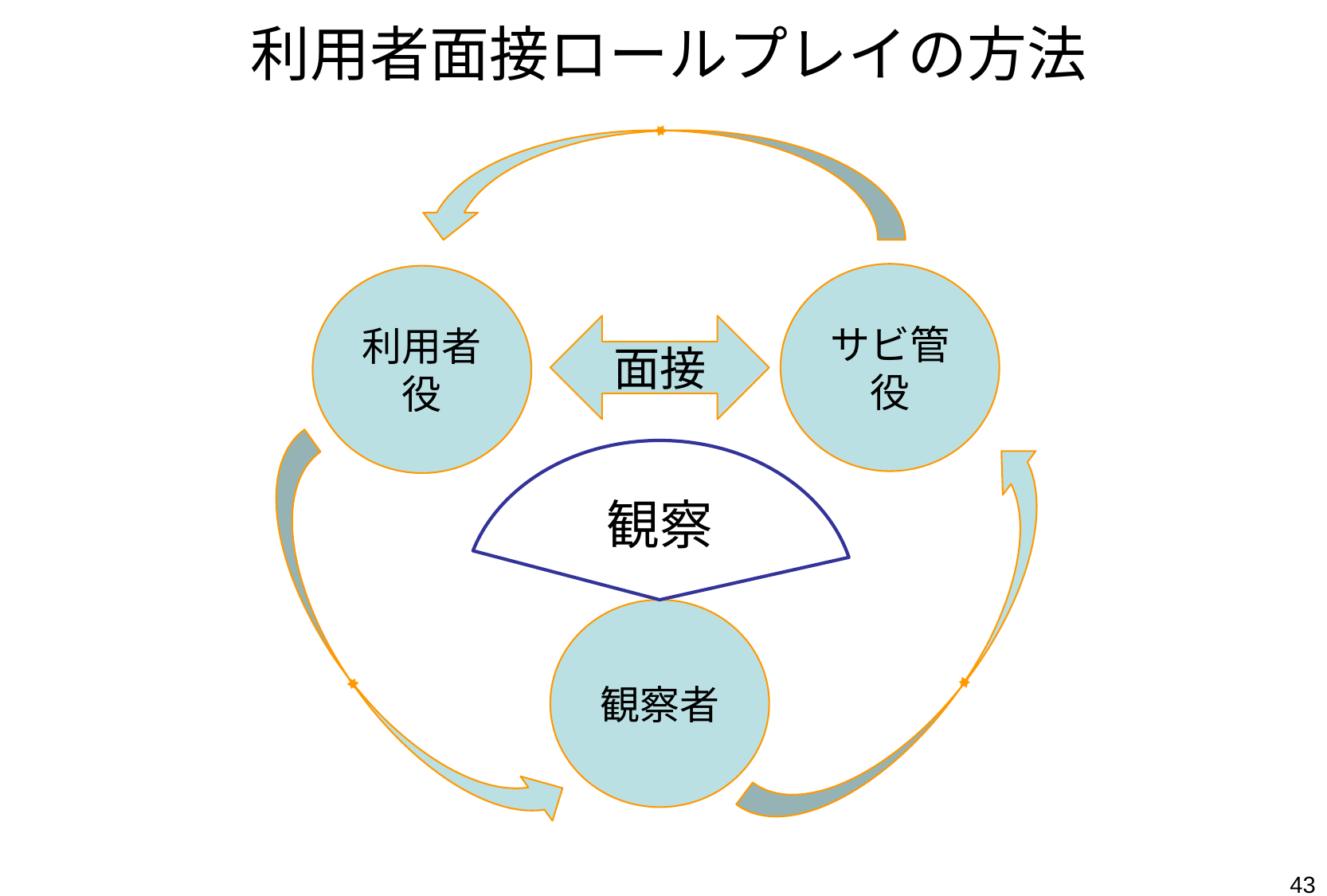

# 利用者面接ロールプレイの方法

サビ管役
利用者役
面接

観察
観察者

43